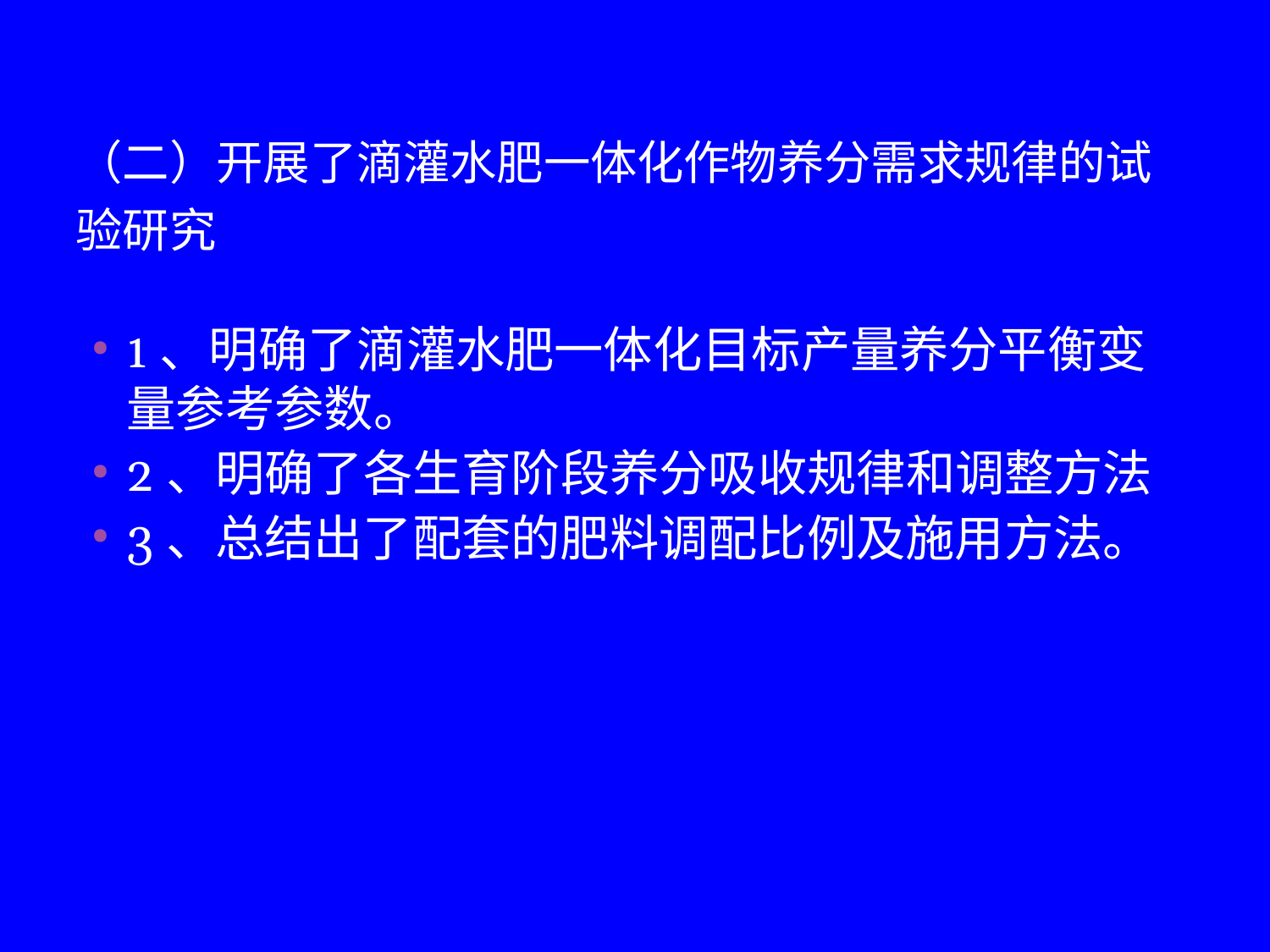

# （二）开展了滴灌水肥一体化作物养分需求规律的试验研究
1、明确了滴灌水肥一体化目标产量养分平衡变量参考参数。
2、明确了各生育阶段养分吸收规律和调整方法
3、总结出了配套的肥料调配比例及施用方法。